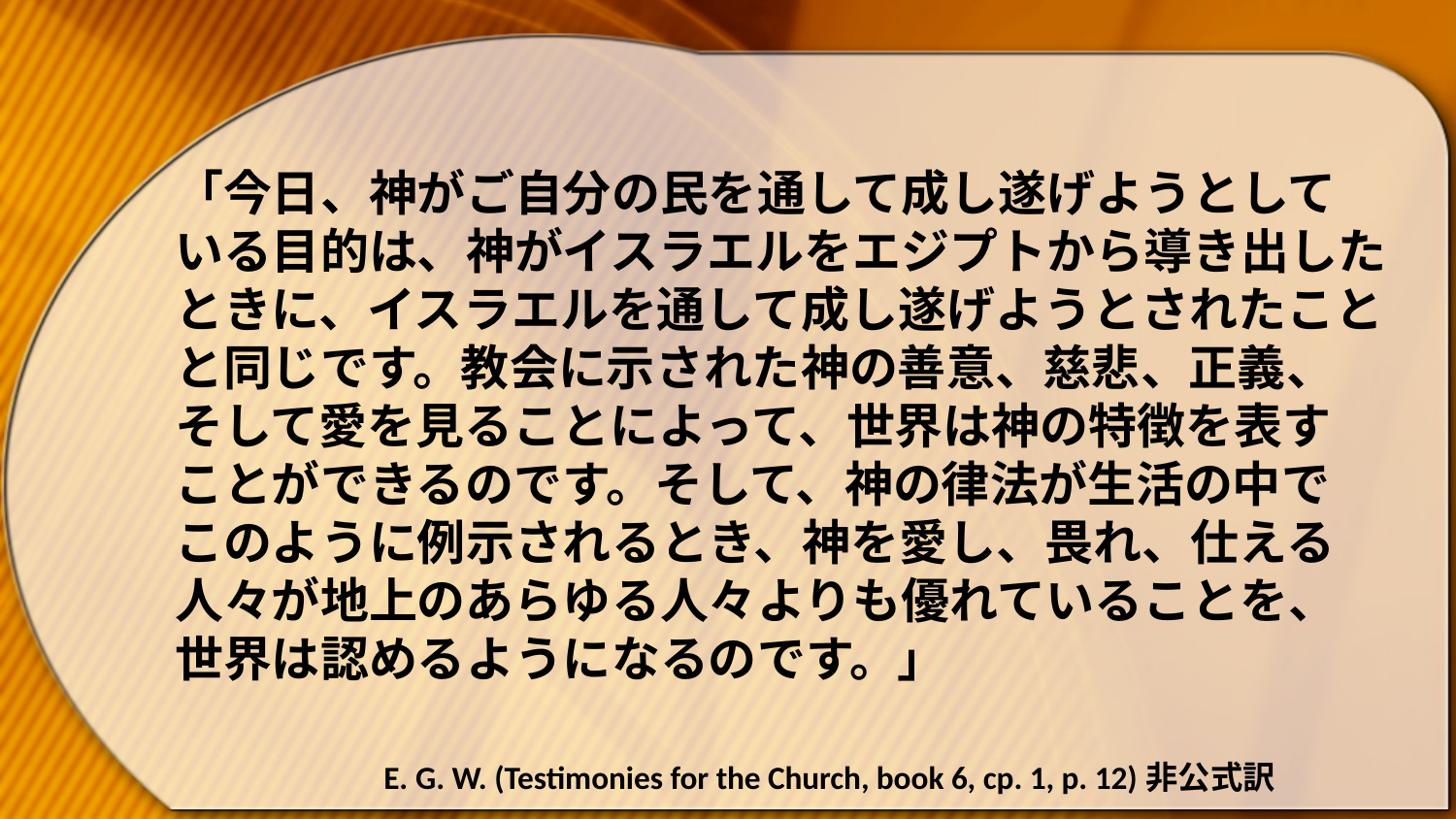

「今日、神がご自分の民を通して成し遂げようとして　いる目的は、神がイスラエルをエジプトから導き出したときに、イスラエルを通して成し遂げようとされたことと同じです。教会に示された神の善意、慈悲、正義、　そして愛を見ることによって、世界は神の特徴を表す　ことができるのです。そして、神の律法が生活の中で　このように例示されるとき、神を愛し、畏れ、仕える人々が地上のあらゆる人々よりも優れていることを、　世界は認めるようになるのです。」
E. G. W. (Testimonies for the Church, book 6, cp. 1, p. 12)非公式訳